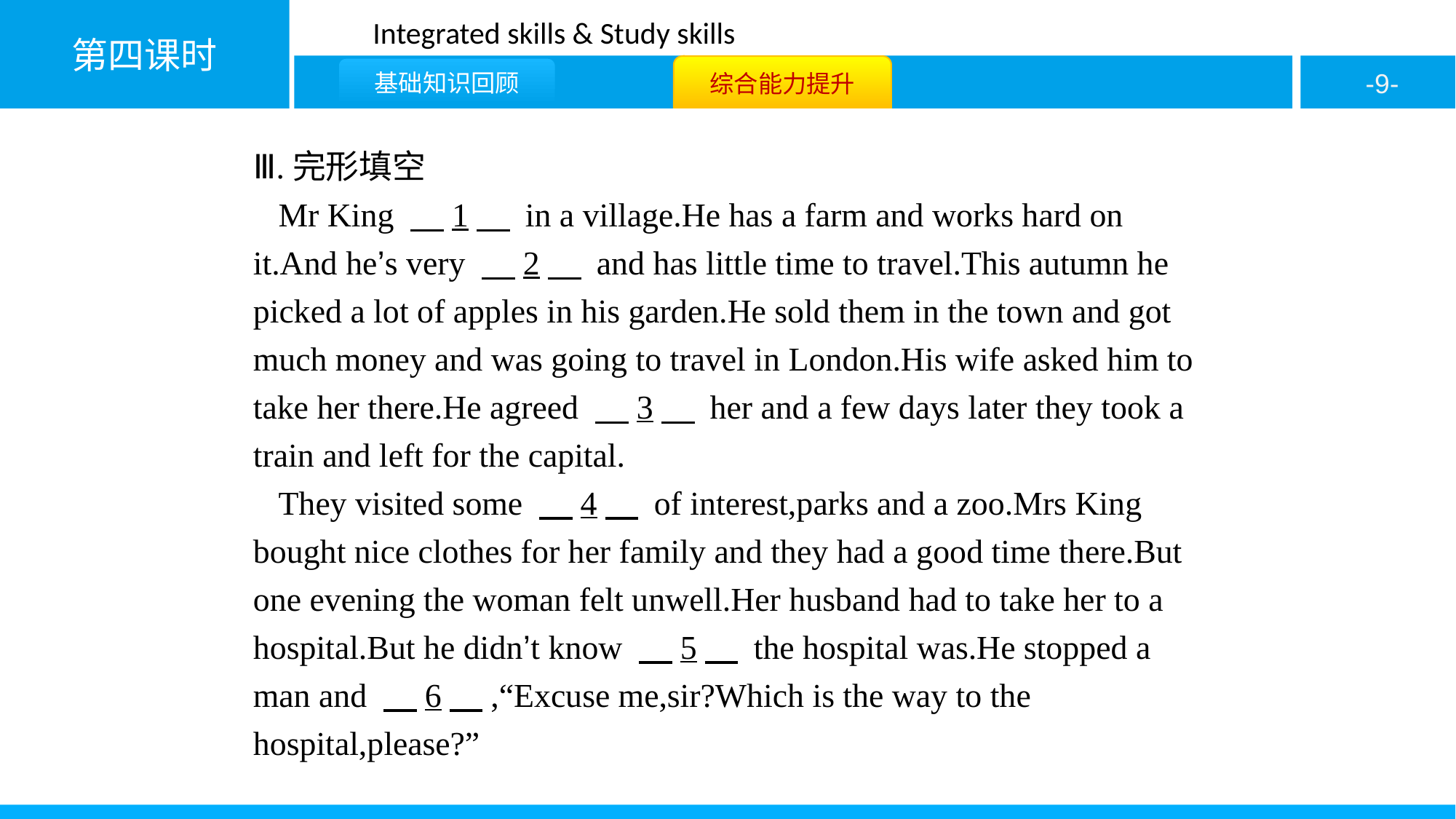

Ⅲ.完形填空
   Mr King 　1　 in a village.He has a farm and works hard on it.And he’s very 　2　 and has little time to travel.This autumn he picked a lot of apples in his garden.He sold them in the town and got much money and was going to travel in London.His wife asked him to take her there.He agreed 　3　 her and a few days later they took a train and left for the capital.
   They visited some 　4　 of interest,parks and a zoo.Mrs King bought nice clothes for her family and they had a good time there.But one evening the woman felt unwell.Her husband had to take her to a hospital.But he didn’t know 　5　 the hospital was.He stopped a man and 　6　,“Excuse me,sir?Which is the way to the hospital,please?”